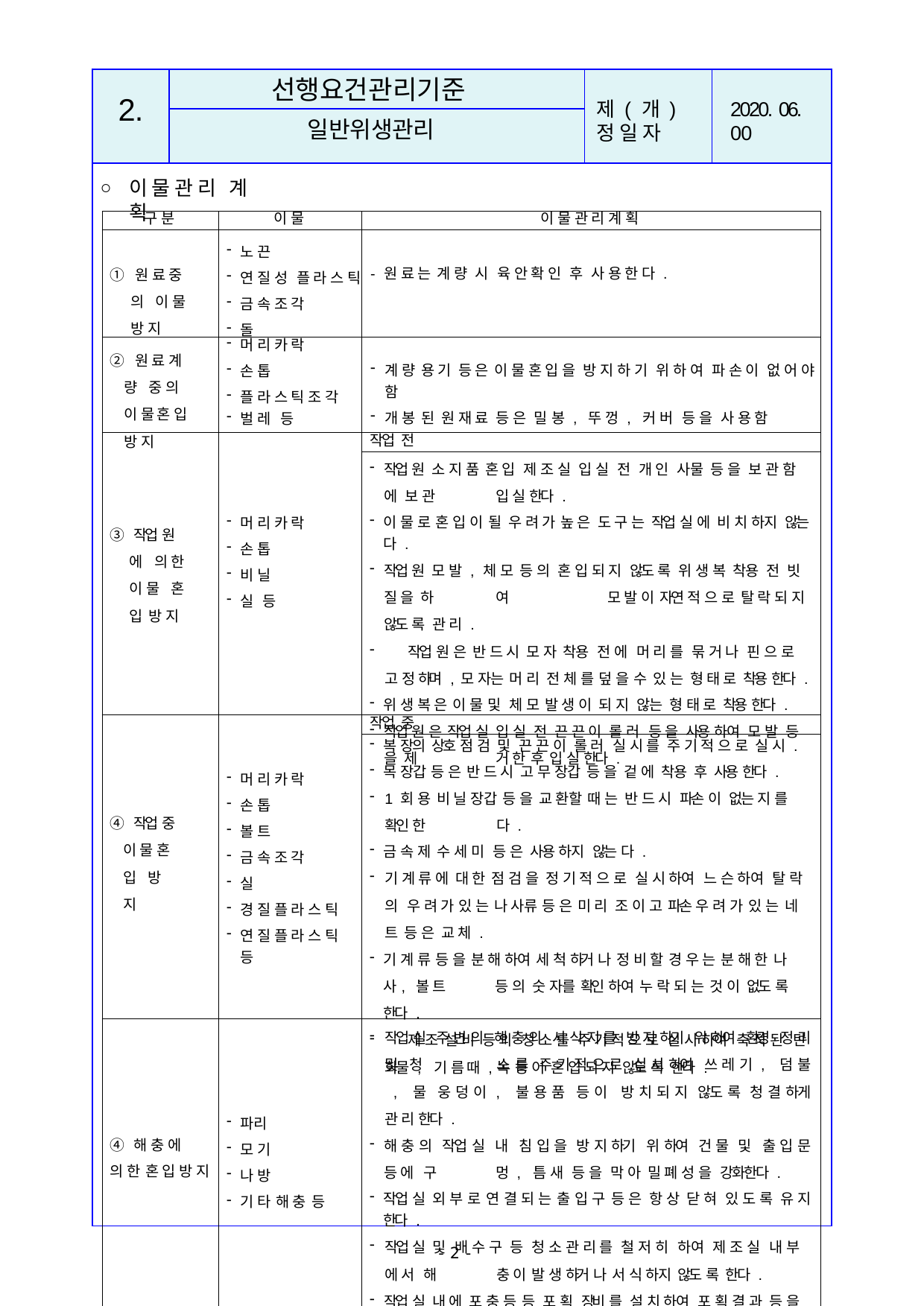

|  |  |  |  |
| --- | --- | --- | --- |
|  |  |  |  |
|  |  |  |  |
선행요건관리기준
2.
제 ( 개 ) 정 일 자
2020. 06. 00
일반위생관리
이 물 관 리  계 획
| 구 분 | 이 물 | 이 물 관 리 계 획 |
| --- | --- | --- |
| ① 원 료 중 의 이 물 방 지 | 노 끈 연 질 성 플 라 스 틱 금 속 조 각 돌 | - 원 료 는 계 량 시 육 안 확 인 후 사 용 한 다 . |
| ② 원 료 계 량 중 의 이 물 혼 입 방 지 | 머 리 카 락 손 톱 플 라 스 틱 조 각 벌 레 등 | 계 량 용 기 등 은 이 물 혼 입 을 방 지 하 기 위 하 여 파 손 이 없 어 야 함 개 봉 된 원 재 료 등 은 밀 봉 , 뚜 껑 , 커 버 등 을 사 용 함 |
| ③ 작업 원 에 의 한 이 물 혼 입 방 지 | 머 리 카 락 손 톱 비 닐 실 등 | 작업 전 |
|  |  | 작업 원 소 지 품 혼 입 제 조 실 입 실 전 개 인 사물 등 을 보 관 함 에 보 관 입 실 한다 . 이 물 로 혼 입 이 될 우 려 가 높 은 도 구 는 작업 실 에 비 치 하지 않는 다 . 작업 원 모 발 , 체 모 등 의 혼 입 되 지 않도 록 위 생 복 착용 전 빗 질 을 하 여 모 발 이 자연 적 으 로 탈 락 되 지 않도 록 관 리 . 작업 원 은 반 드 시 모 자 착용 전 에 머 리 를 묶 거 나 핀 으 로 고 정 하며 , 모 자는 머 리 전 체 를 덮 을 수 있 는 형 태 로 착용 한다 . 위 생 복 은 이 물 및 체 모 발 생 이 되 지 않는 형 태 로 착용 한다 . 작업 원 은 작업 실 입 실 전 끈 끈 이 롤 러 등 을 사용 하여 모 발 등 을 제 거 한 후 입 실 한다 . |
| ④ 작업 중 이 물 혼 입 방 지 | 머 리 카 락 손 톱 볼 트 금 속 조 각 실 경 질 플 라 스 틱 연 질 플 라 스 틱 등 | 작업 중 |
|  |  | 복 장의 상호 점 검 및 끈 끈 이 롤 러 실 시 를 주 기 적 으 로 실 시 . 목 장갑 등 은 반 드 시 고 무 장갑 등 을 겉 에 착용 후 사용 한다 . 1 회 용 비 닐 장갑 등 을 교 환할 때 는 반 드 시 파손 이 없는 지 를 확인 한 다 . 금 속 제 수 세 미 등 은 사용 하지 않는 다 . 기 계 류 에 대 한 점 검 을 정 기 적 으 로 실 시 하여 느 슨 하여 탈 락 의 우 려 가 있 는 나 사류 등 은 미 리 조 이 고 파손 우 려 가 있 는 네 트 등 은 교 체 . 기 계 류 등 을 분 해 하여 세 척 하거 나 정 비 할 경 우 는 분 해 한 나 사, 볼 트 등 의 숫 자를 확인 하여 누 락 되 는 것 이 없도 록 한다 . 제 조 설 비 등 의 청 소 를 주 기 적 으 로 실 시 하여 축 적 된 탄 화물 , 기 름 때 , 녹 등 이 혼 입 되 지 않도 록 한다 . |
| ④ 해 충 에 의 한 혼 입 방 지 | 파리 모 기 나 방 기 타 해 충 등 | 작업 실 주 변 의 해 충 의 서 식 지 를 방 지 하기 위 하여 환경 정 리 및 청 소 를 주 기 적 으 로 실 시 하여 쓰 레 기 , 덤 불 , 물 웅 덩 이 , 불 용 품 등 이 방 치 되 지 않도 록 청 결 하게 관 리 한다 . 해 충 의 작업 실 내 침 입 을 방 지 하기 위 하여 건 물 및 출 입 문 등 에 구 멍 , 틈 새 등 을 막 아 밀 폐 성 을 강화한다 . 작업 실 외 부 로 연 결 되 는 출 입 구 등 은 항 상 닫 혀 있 도 록 유 지 한다 . 작업 실 및 배 수 구 등 청 소 관 리 를 철 저 히 하여 제 조 실 내 부 에 서 해 충 이 발 생 하거 나 서 식 하지 않도 록 한다 . 작업 실 내 에 포 충 등 등 포 획 장비 를 설 치 하여 포 획 결 과 등 을 기 록 , 관 리 하고 이 상 발 생 시 필 요 한 조 치 를 실 시 한다 . 주 기 적 으 로 작업 실 내 해 충 서 식 흔 적 을 확인 하고 정 기 적 인 방 제 를 실 시 한다 . |
- 2 -